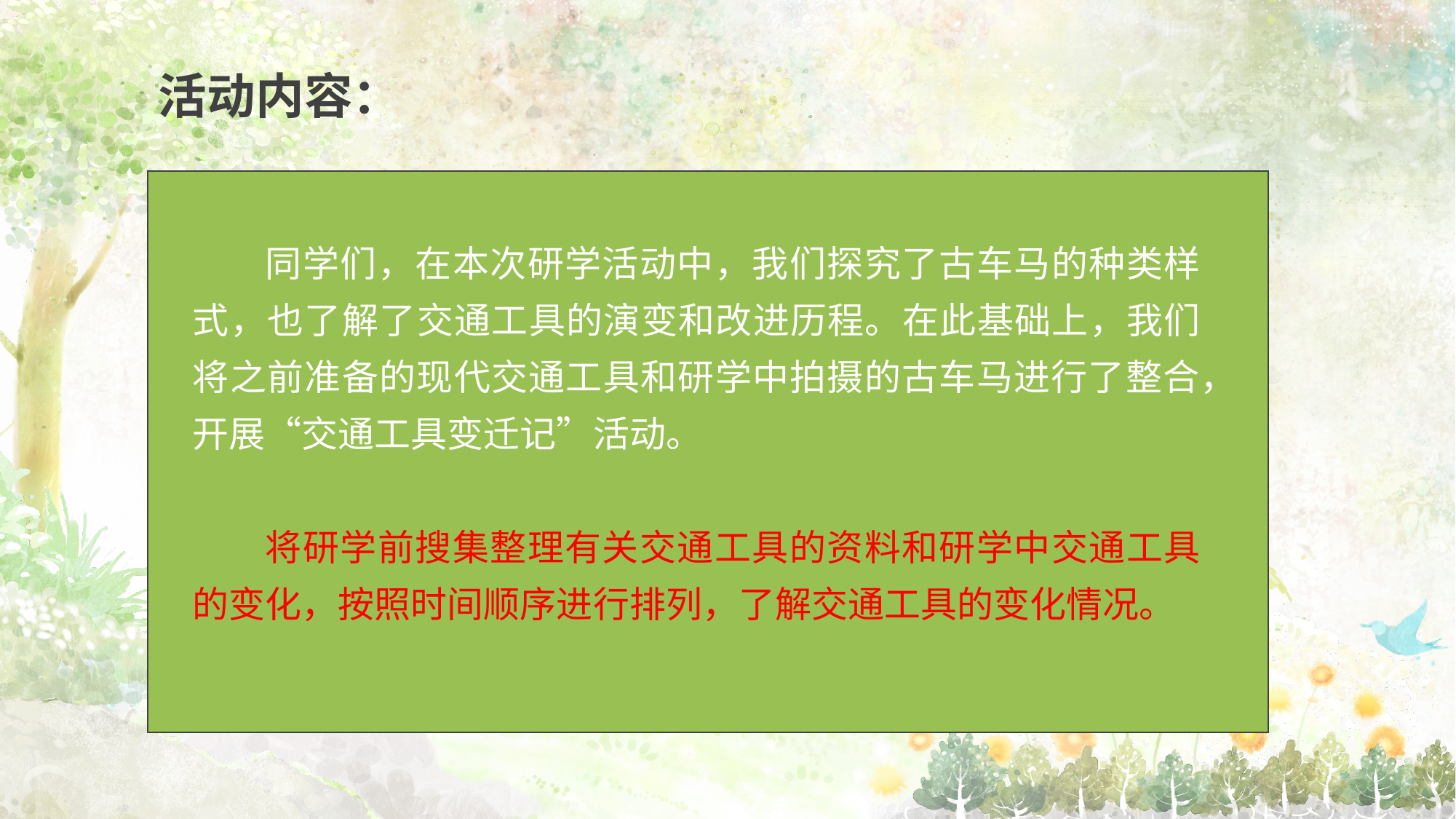

活动内容：

同学们，在本次研学活动中，我们探究了古车马的种类样式，也了解了交通工具的演变和改进历程。在此基础上，我们将之前准备的现代交通工具和研学中拍摄的古车马进行了整合，开展“交通工具变迁记”活动。

将研学前搜集整理有关交通工具的资料和研学中交通工具的变化，按照时间顺序进行排列，了解交通工具的变化情况。